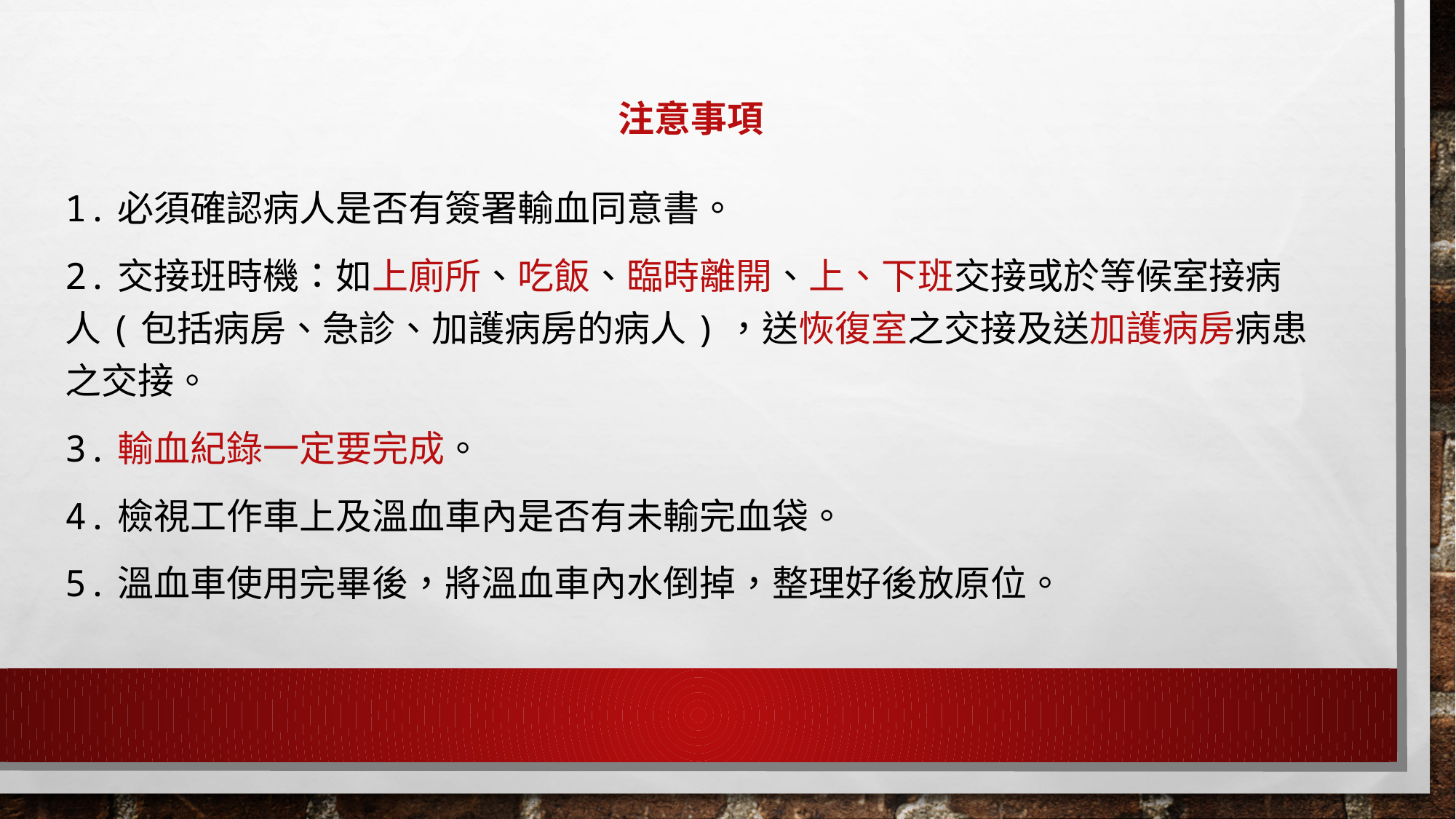

注意事項

1.必須確認病人是否有簽署輸血同意書。
2.交接班時機：如上廁所、吃飯、臨時離開、上、下班交接或於等候室接病人(包括病房、急診、加護病房的病人)，送恢復室之交接及送加護病房病患之交接。
3.輸血紀錄一定要完成。
4.檢視工作車上及溫血車內是否有未輸完血袋。
5.溫血車使用完畢後，將溫血車內水倒掉，整理好後放原位。